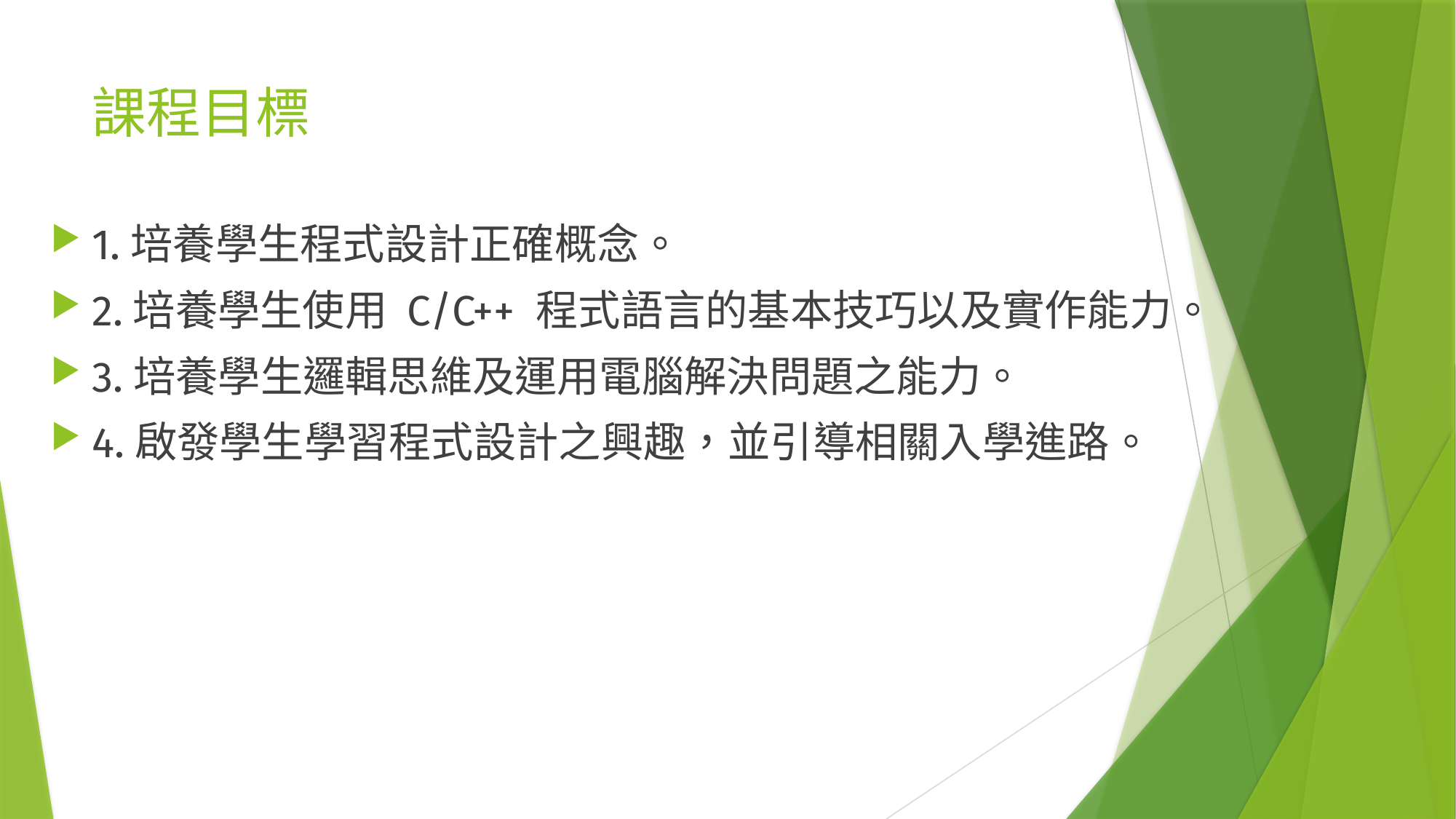

# 課程目標
1.培養學生程式設計正確概念。
2.培養學生使用 C/C++ 程式語言的基本技巧以及實作能力。
3.培養學生邏輯思維及運用電腦解決問題之能力。
4.啟發學生學習程式設計之興趣，並引導相關入學進路。